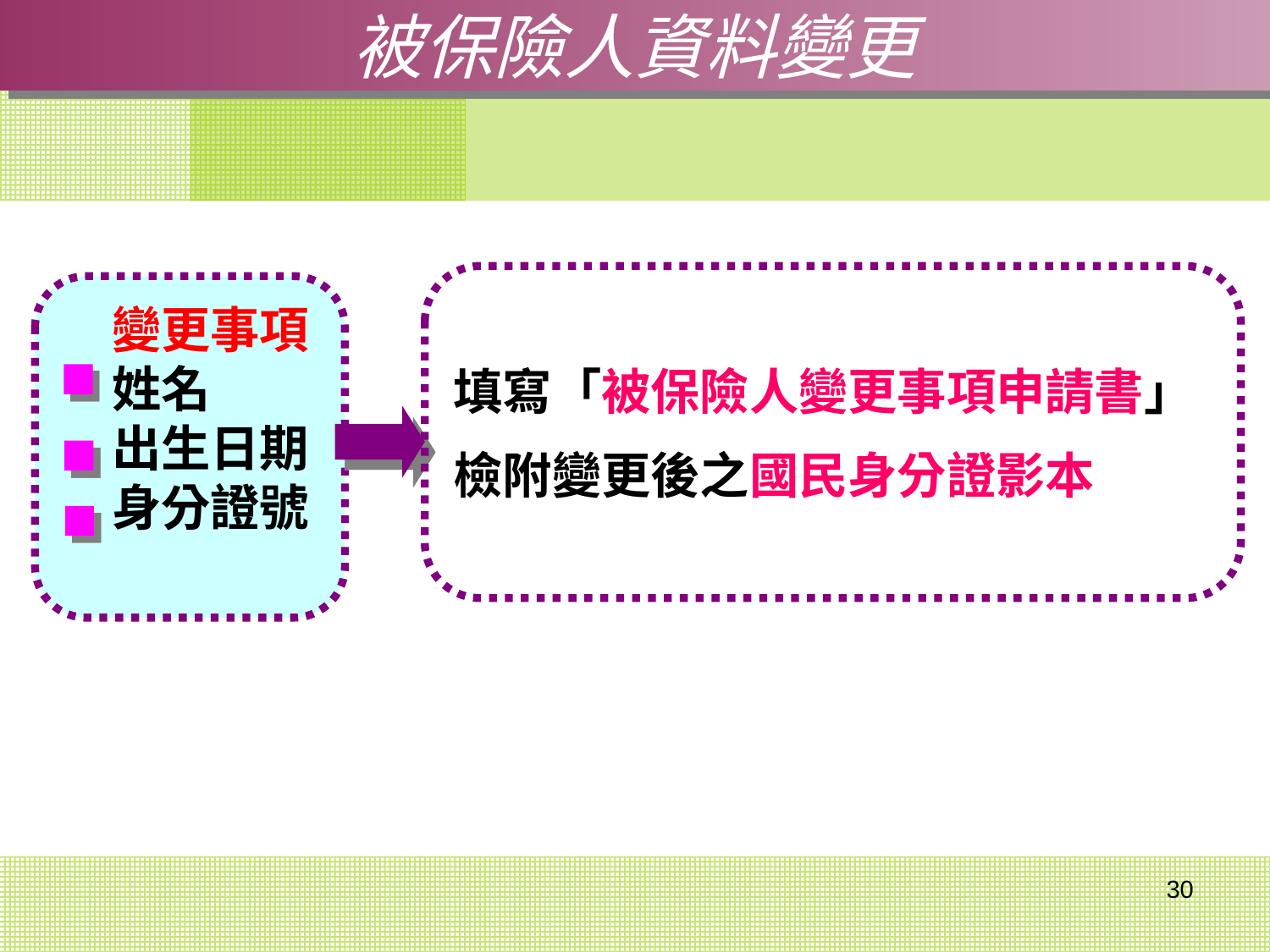

被保險人資料變更
填寫「被保險人變更事項申請書」
檢附變更後之國民身分證影本
　變更事項
　姓名
　出生日期
　身分證號

30